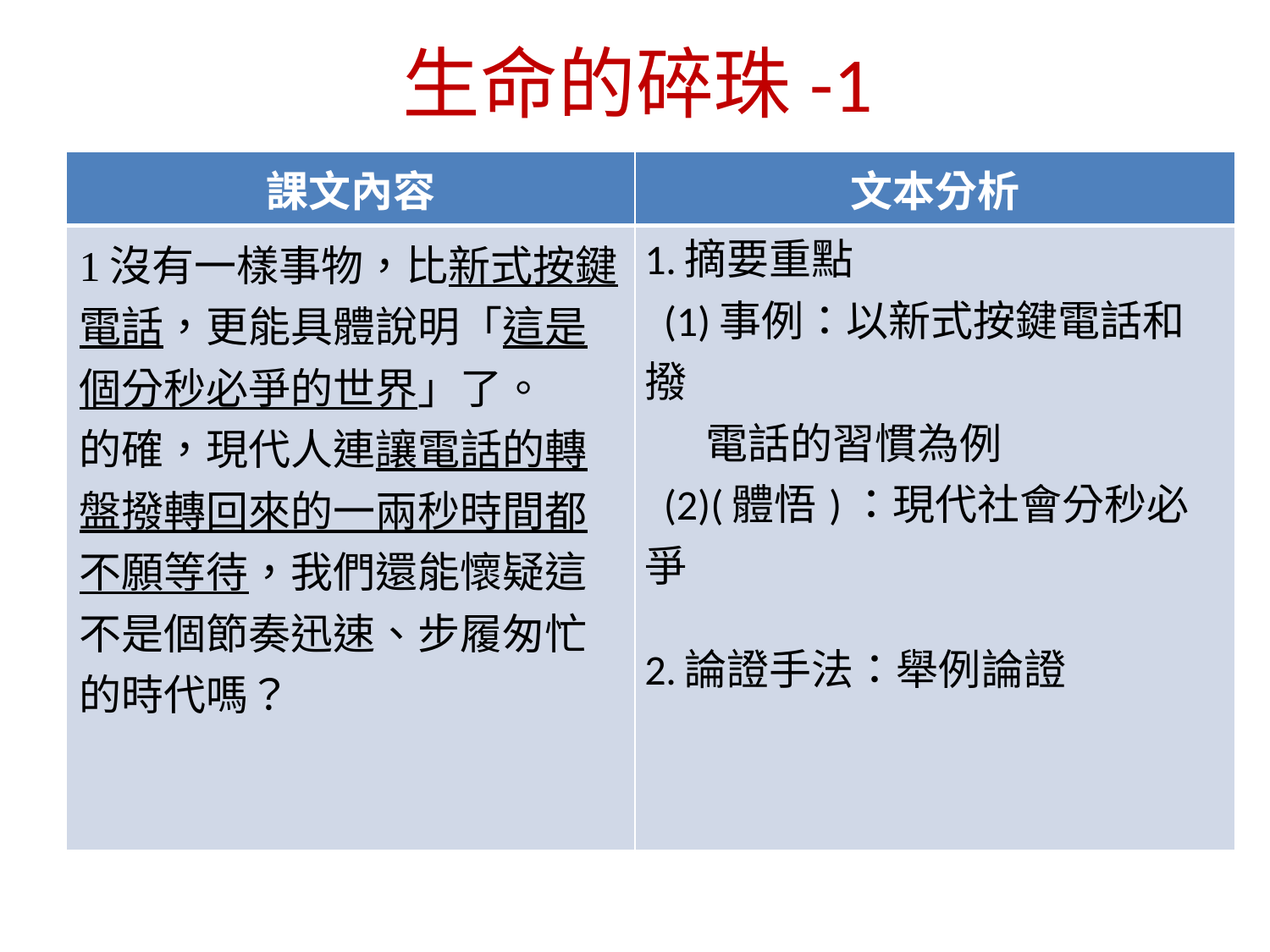

生命的碎珠-1
| 課文內容 | 文本分析 |
| --- | --- |
| 1沒有一樣事物，比新式按鍵電話，更能具體說明「這是個分秒必爭的世界」了。 的確，現代人連讓電話的轉盤撥轉回來的一兩秒時間都不願等待，我們還能懷疑這不是個節奏迅速、步履匆忙的時代嗎？ | 1.摘要重點 (1)事例：以新式按鍵電話和撥 　 電話的習慣為例 (2)(體悟)：現代社會分秒必爭 2.論證手法：舉例論證 |